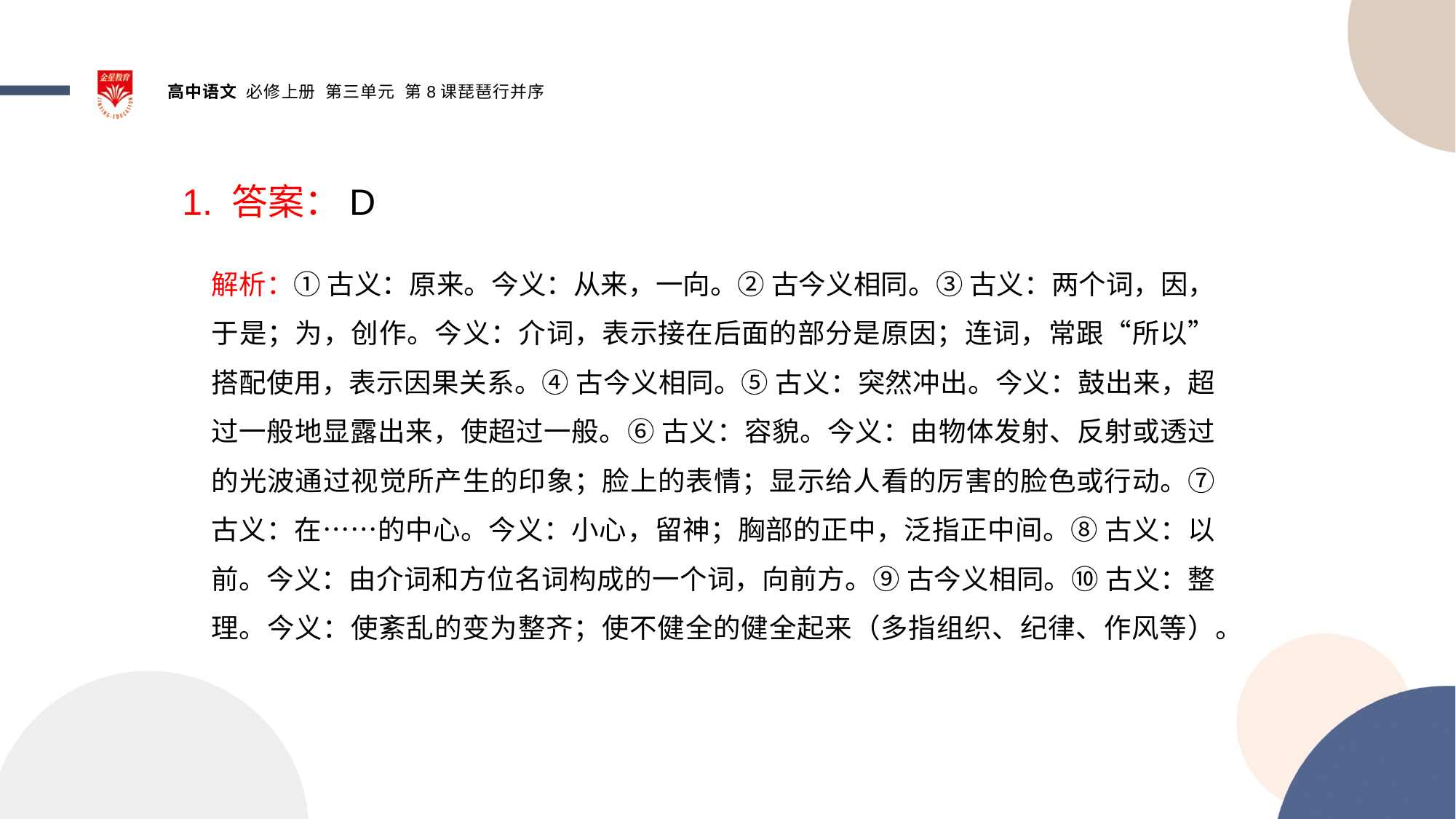

1. 答案：D
解析：① 古义：原来。今义：从来，一向。② 古今义相同。③ 古义：两个词，因，于是；为，创作。今义：介词，表示接在后面的部分是原因；连词，常跟“所以”搭配使用，表示因果关系。④ 古今义相同。⑤ 古义：突然冲出。今义：鼓出来，超过一般地显露出来，使超过一般。⑥ 古义：容貌。今义：由物体发射、反射或透过的光波通过视觉所产生的印象；脸上的表情；显示给人看的厉害的脸色或行动。⑦ 古义：在……的中心。今义：小心，留神；胸部的正中，泛指正中间。⑧ 古义：以前。今义：由介词和方位名词构成的一个词，向前方。⑨ 古今义相同。⑩ 古义：整理。今义：使紊乱的变为整齐；使不健全的健全起来（多指组织、纪律、作风等）。